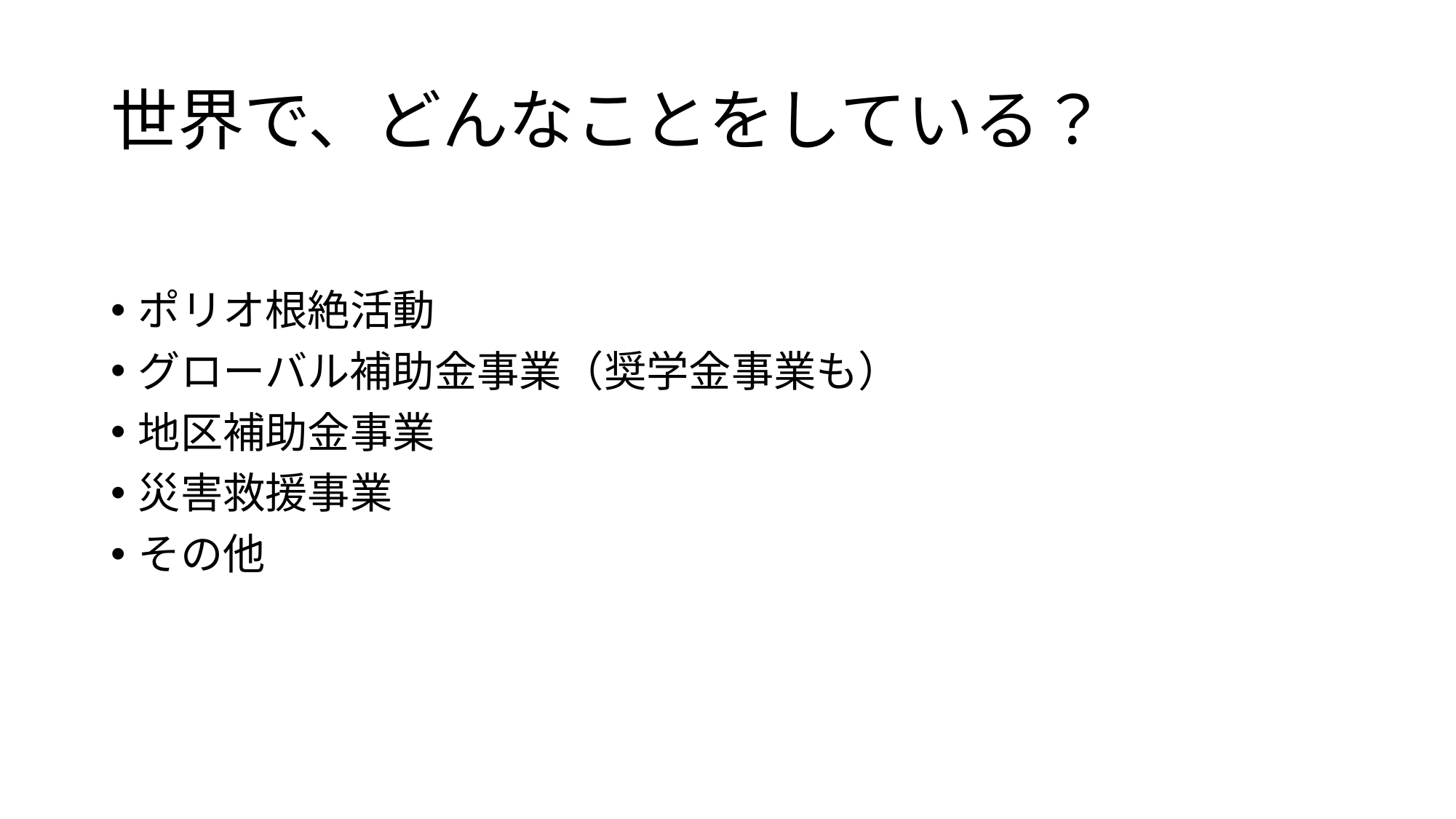

# 世界で、どんなことをしている？
ポリオ根絶活動
グローバル補助金事業（奨学金事業も）
地区補助金事業
災害救援事業
その他